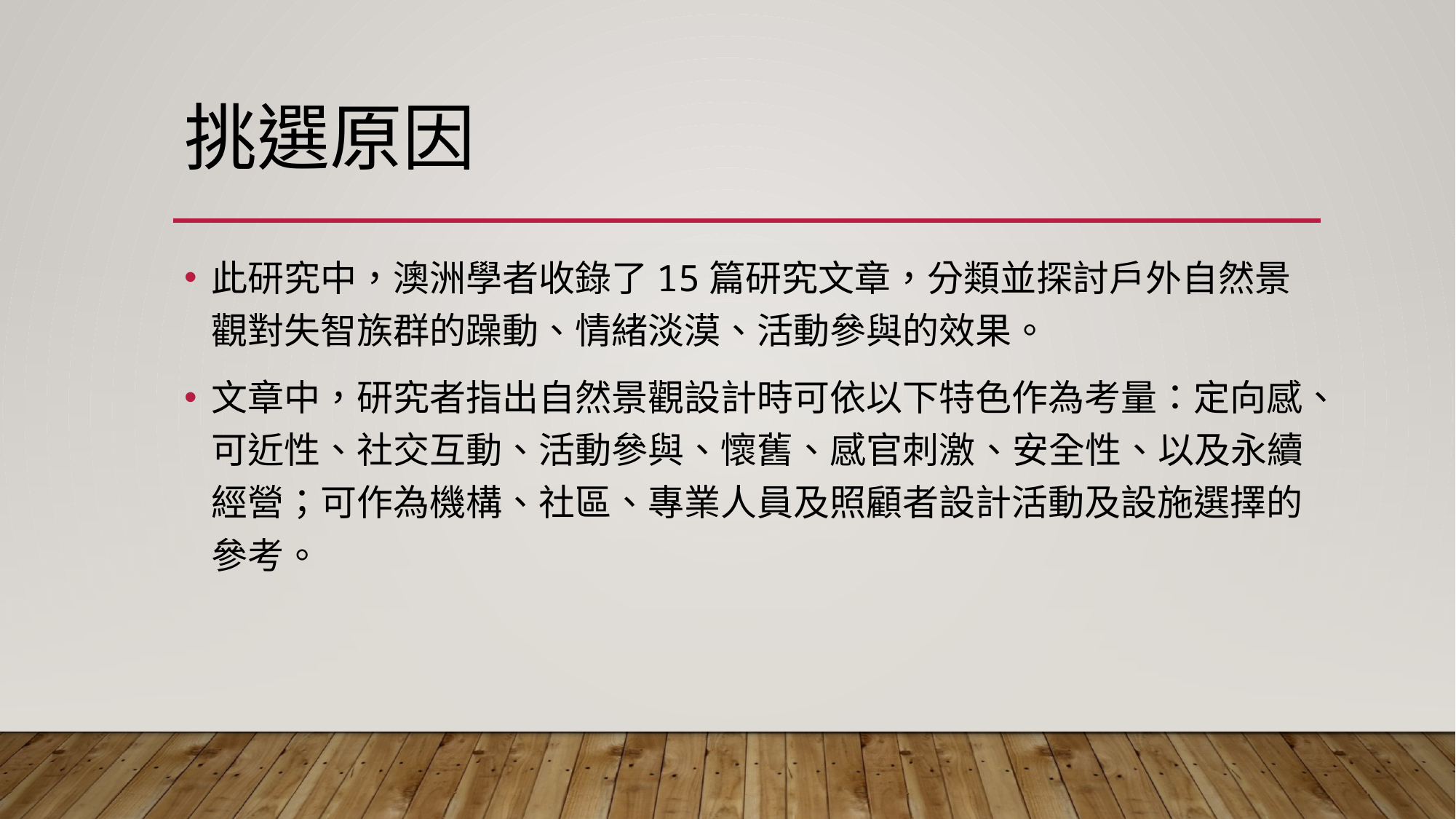

# 挑選原因
此研究中，澳洲學者收錄了15篇研究文章，分類並探討戶外自然景觀對失智族群的躁動、情緒淡漠、活動參與的效果。
文章中，研究者指出自然景觀設計時可依以下特色作為考量：定向感、可近性、社交互動、活動參與、懷舊、感官刺激、安全性、以及永續經營；可作為機構、社區、專業人員及照顧者設計活動及設施選擇的參考。